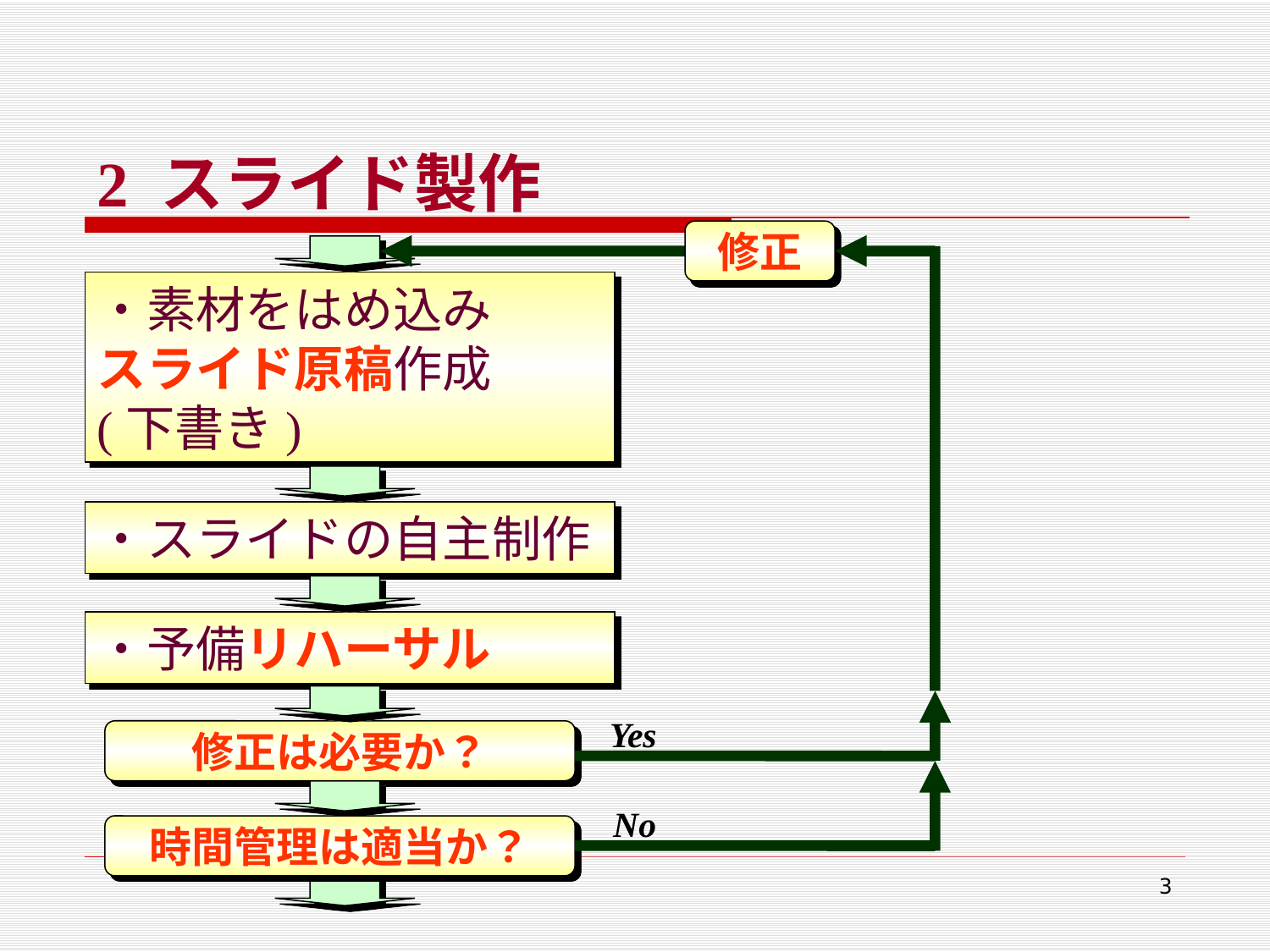

2 スライド製作
修正

・素材をはめ込み
スライド原稿作成
(下書き)

・スライドの自主制作

・予備リハーサル

Yes
修正は必要か？

No

時間管理は適当か？

3